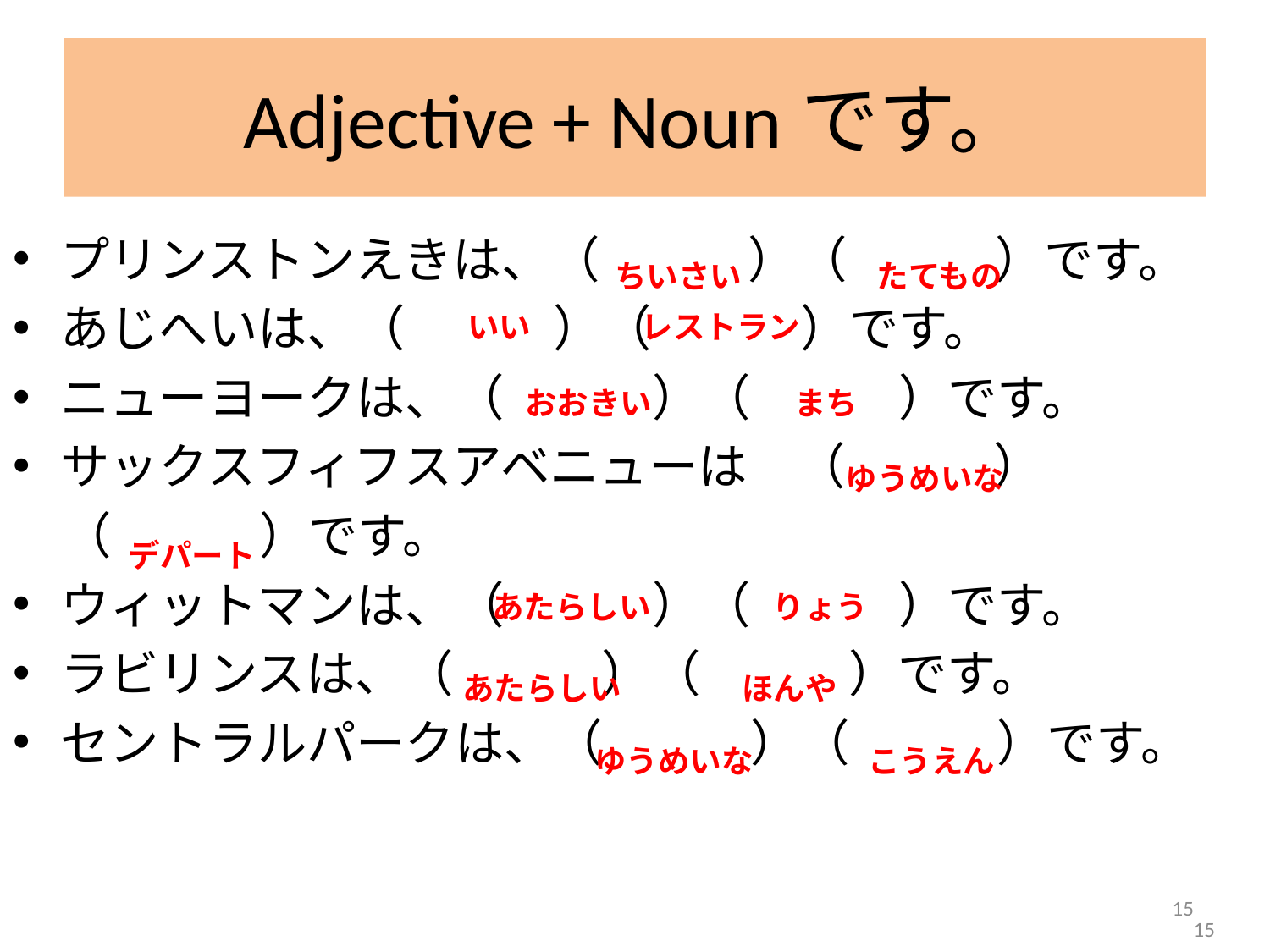

# Adjective + Nounです。
プリンストンえきは、（　　　）（　　　）です。
あじへいは、（　　　）（　　　）です。
ニューヨークは、（　　　）（　　　）です。
サックスフィフスアベニューは　（　　　）
　（　　　）です。
ウィットマンは、（　　　）（　　　）です。
ラビリンスは、（　　　）（　　　）です。
セントラルパークは、（　　　）（　　　）です。

ちいさい
たてもの
いい
レストラン
おおきい
まち
ゆうめいな
デパート
あたらしい
りょう
あたらしい
ほんや
ゆうめいな
こうえん
15
15